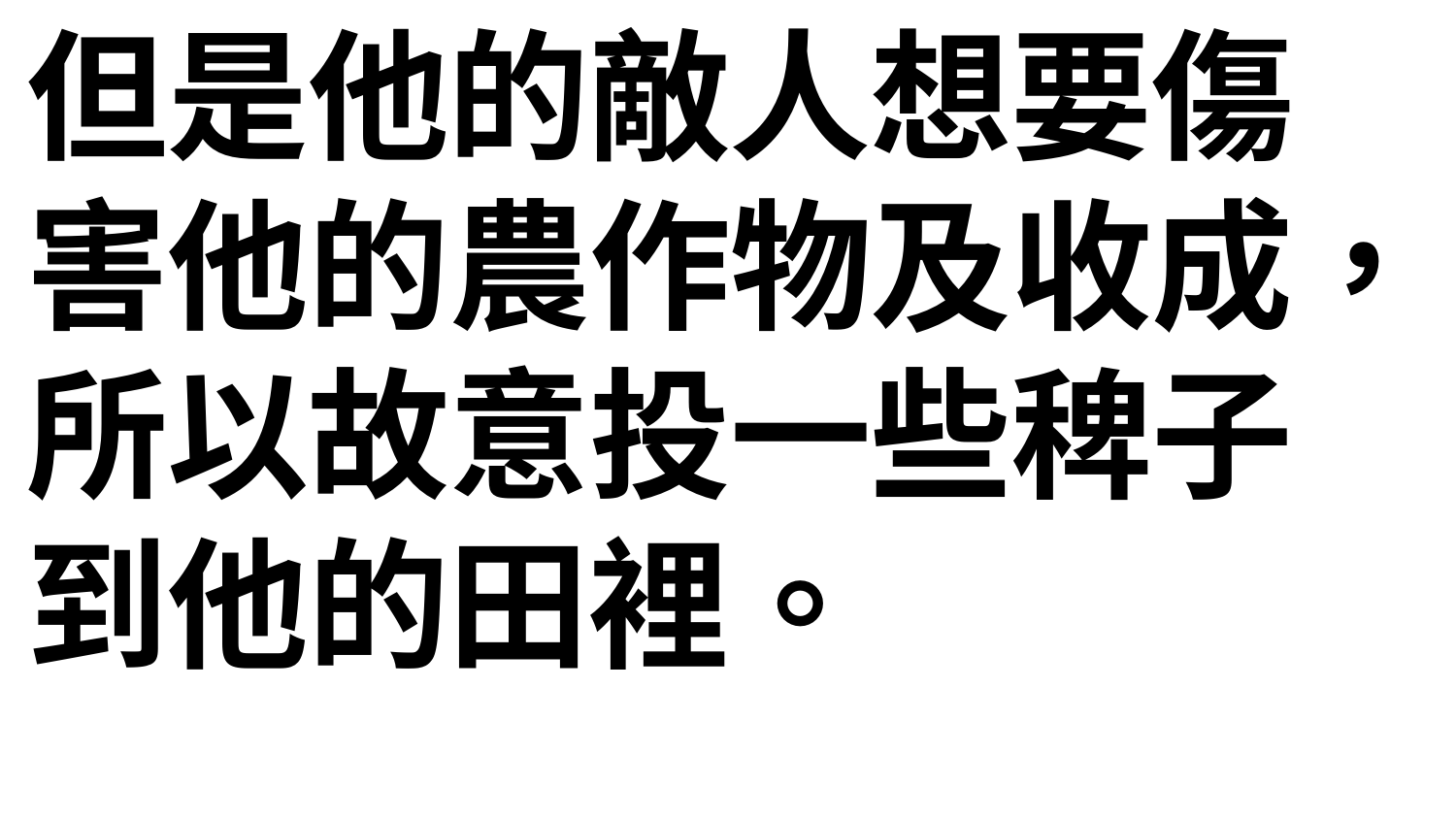

但是他的敵人想要傷害他的農作物及收成，所以故意投一些稗子到他的田裡。